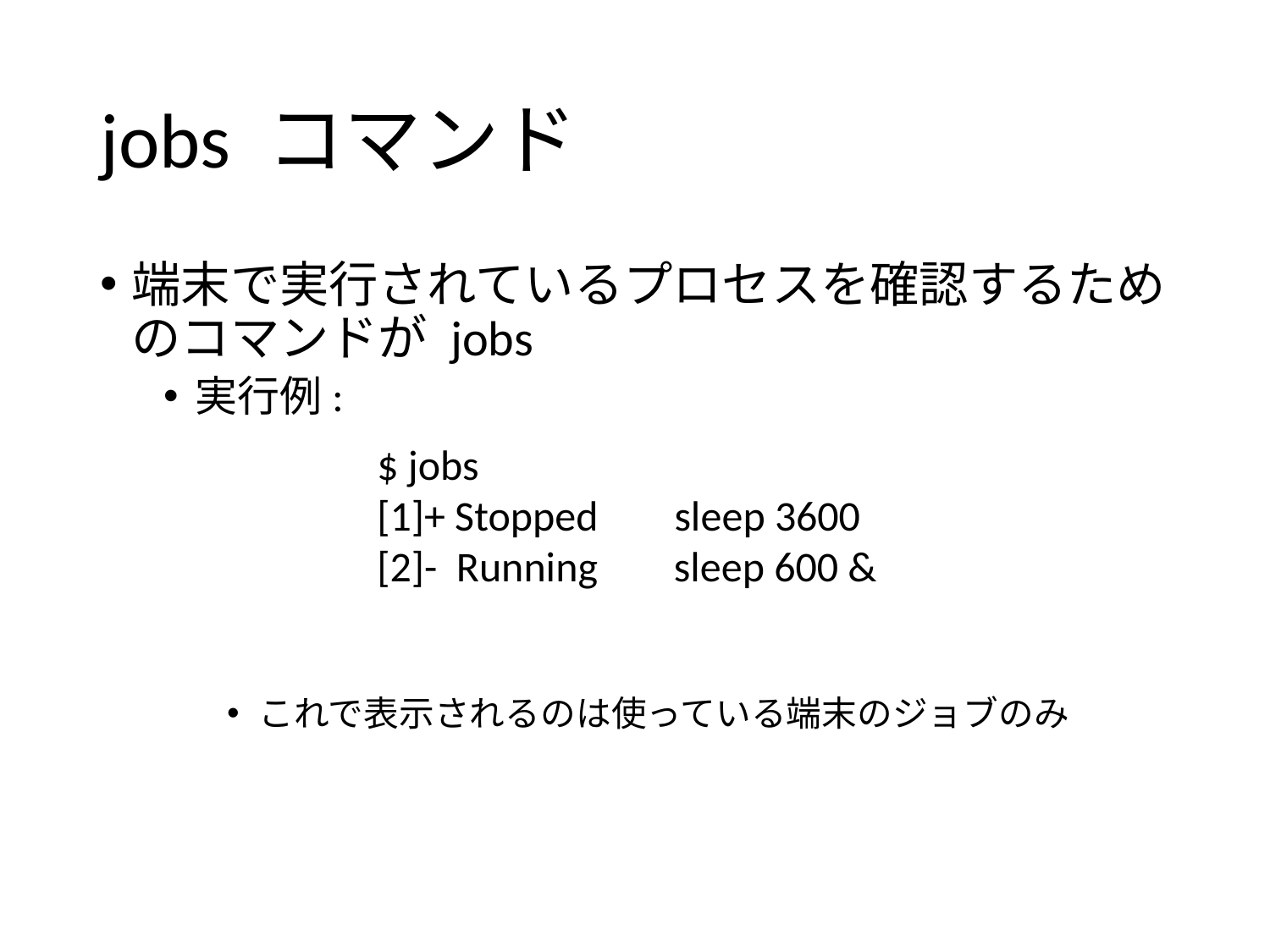

# jobs コマンド
端末で実行されているプロセスを確認するためのコマンドが jobs
実行例:

これで表示されるのは使っている端末のジョブのみ
$ jobs
[1]+ Stopped        sleep 3600
[2]-  Running        sleep 600 &